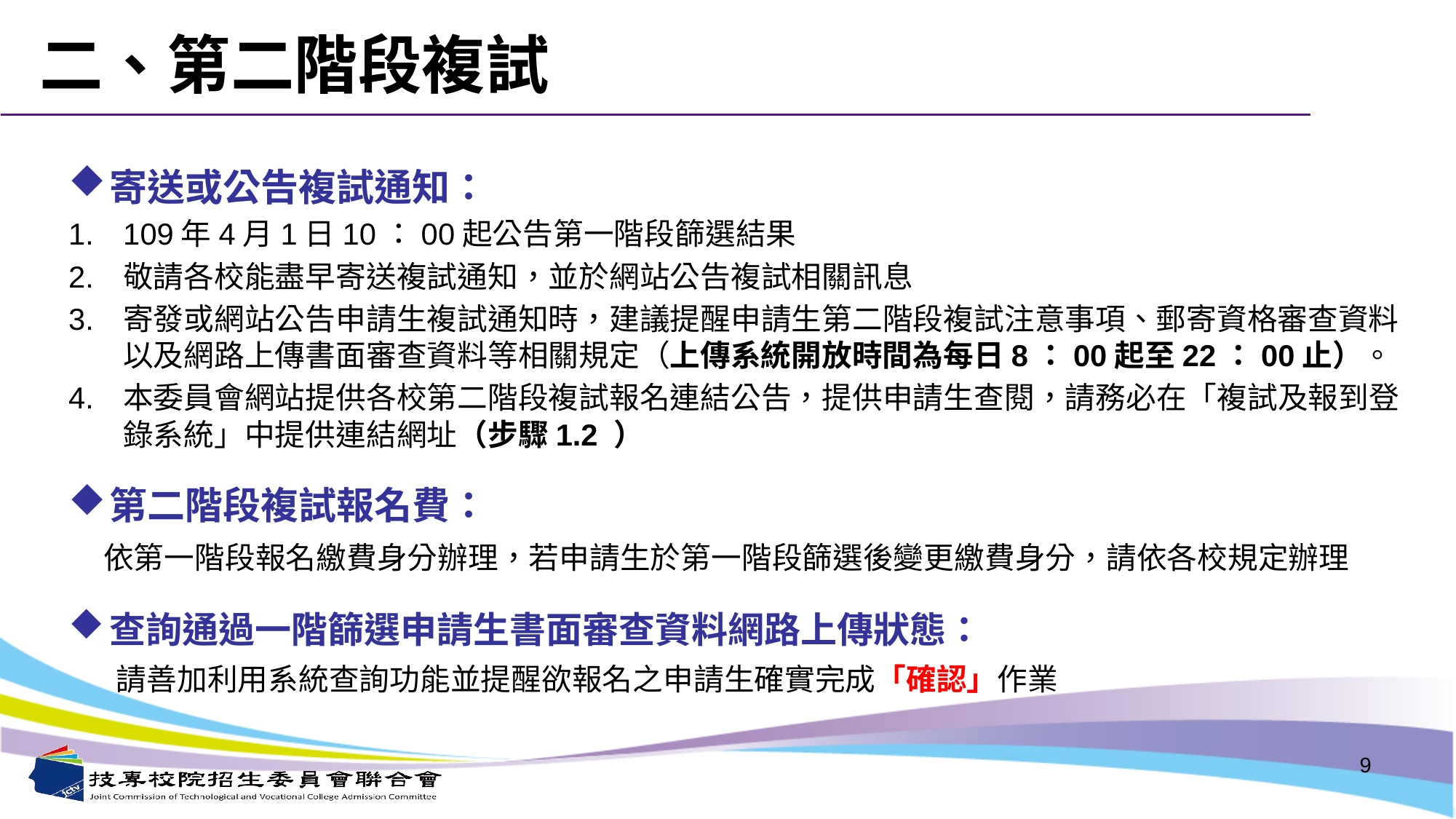

# 二、第二階段複試
寄送或公告複試通知：
109年4月1日10：00起公告第一階段篩選結果
敬請各校能盡早寄送複試通知，並於網站公告複試相關訊息
寄發或網站公告申請生複試通知時，建議提醒申請生第二階段複試注意事項、郵寄資格審查資料以及網路上傳書面審查資料等相關規定（上傳系統開放時間為每日8：00起至22：00止）。
本委員會網站提供各校第二階段複試報名連結公告，提供申請生查閱，請務必在「複試及報到登錄系統」中提供連結網址（步驟1.2 ）
第二階段複試報名費：
　依第一階段報名繳費身分辦理，若申請生於第一階段篩選後變更繳費身分，請依各校規定辦理
查詢通過一階篩選申請生書面審查資料網路上傳狀態：
請善加利用系統查詢功能並提醒欲報名之申請生確實完成「確認」作業

9